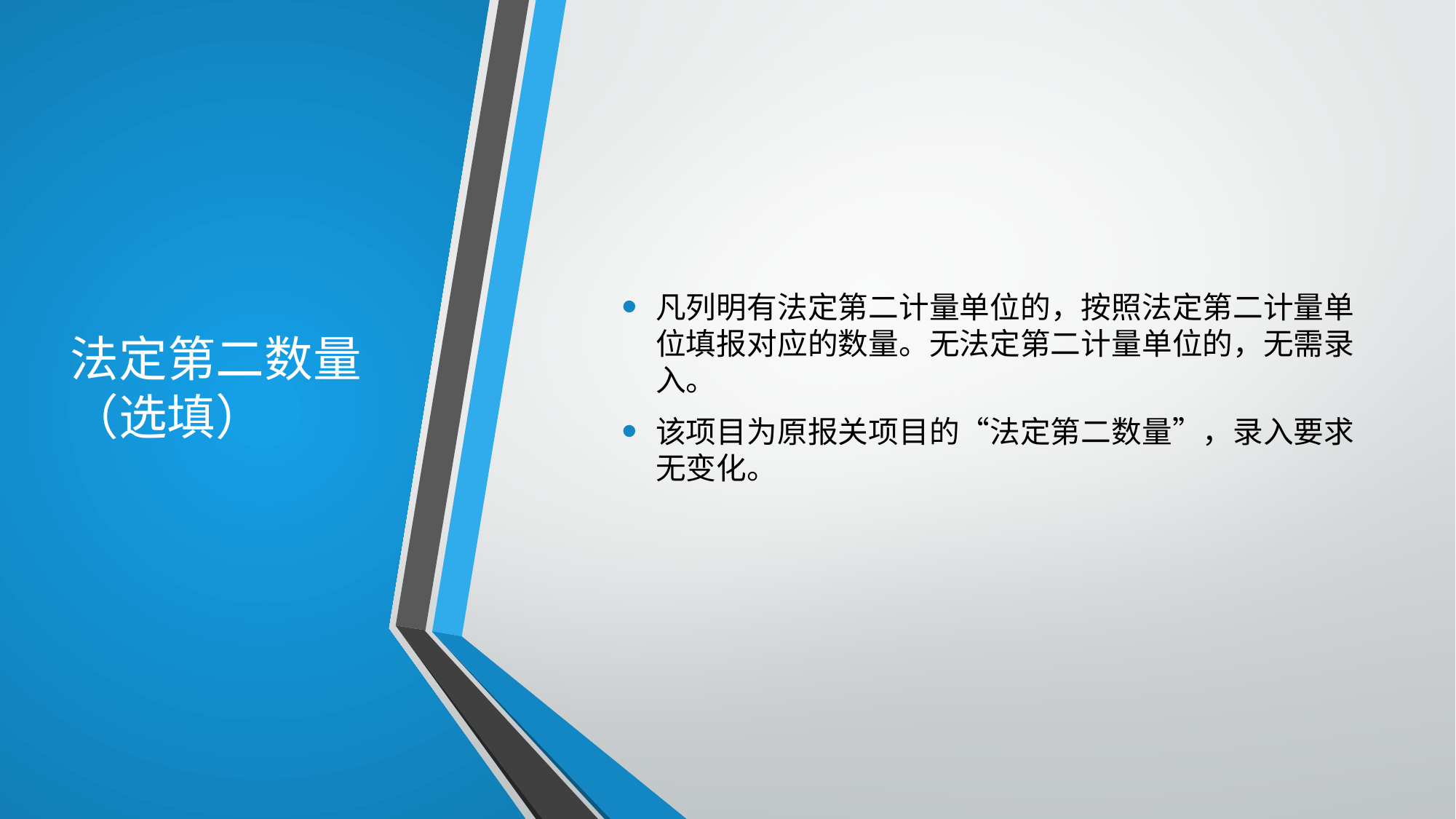

# 法定第二数量（选填）
凡列明有法定第二计量单位的，按照法定第二计量单位填报对应的数量。无法定第二计量单位的，无需录入。
该项目为原报关项目的“法定第二数量”，录入要求无变化。